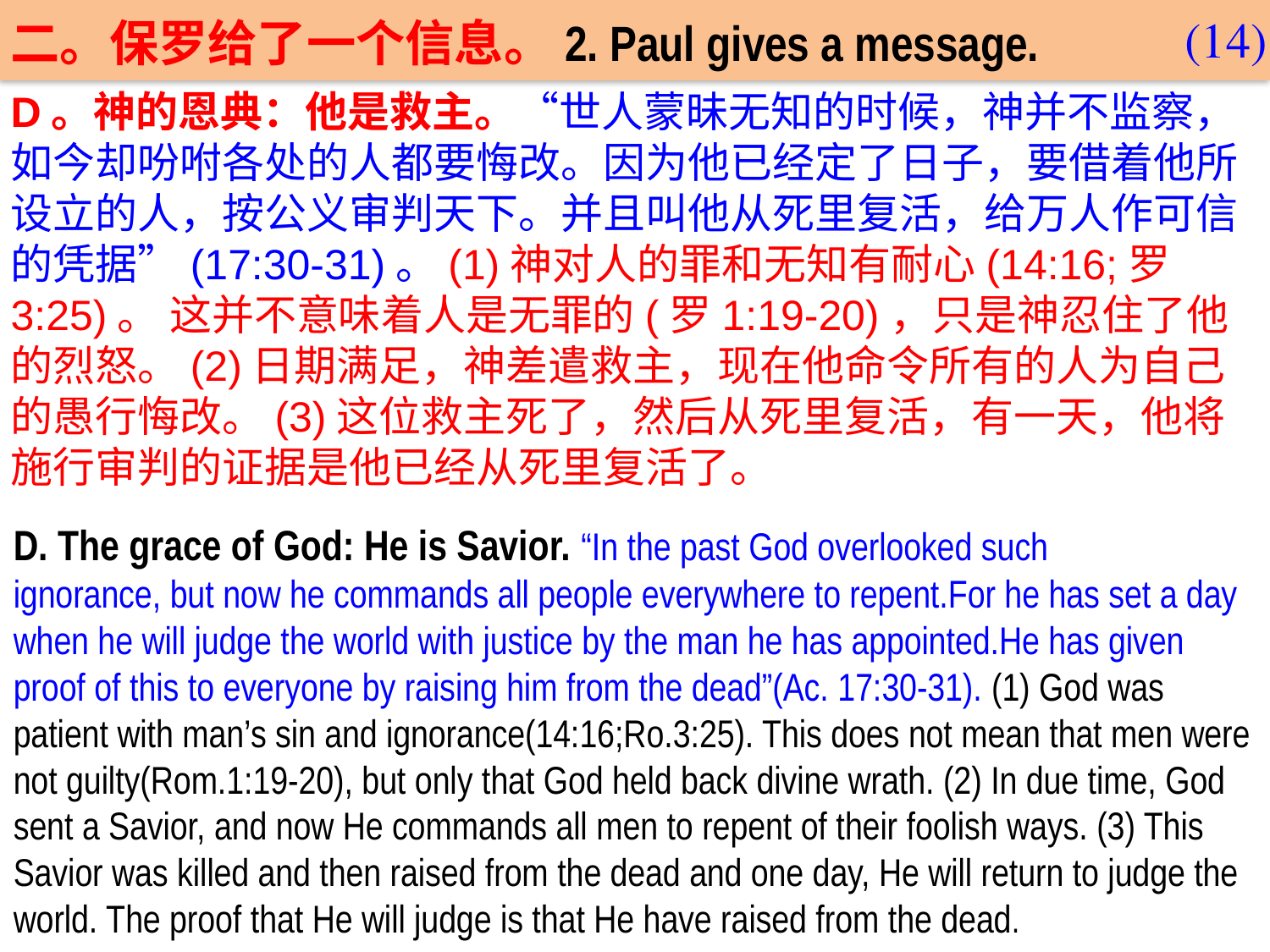

(14)
二。保罗给了一个信息。2. Paul gives a message.
D。神的恩典：他是救主。“世人蒙昧无知的时候，神并不监察，如今却吩咐各处的人都要悔改。因为他已经定了日子，要借着他所设立的人，按公义审判天下。并且叫他从死里复活，给万人作可信的凭据”(17:30-31)。(1)神对人的罪和无知有耐心(14:16;罗3:25)。 这并不意味着人是无罪的(罗1:19-20)，只是神忍住了他的烈怒。(2)日期满足，神差遣救主，现在他命令所有的人为自己的愚行悔改。(3)这位救主死了，然后从死里复活，有一天，他将施行审判的证据是他已经从死里复活了。
D. The grace of God: He is Savior. “In the past God overlooked such ignorance, but now he commands all people everywhere to repent.For he has set a day when he will judge the world with justice by the man he has appointed.He has given proof of this to everyone by raising him from the dead”(Ac. 17:30-31). (1) God was patient with man’s sin and ignorance(14:16;Ro.3:25). This does not mean that men were not guilty(Rom.1:19-20), but only that God held back divine wrath. (2) In due time, God sent a Savior, and now He commands all men to repent of their foolish ways. (3) This Savior was killed and then raised from the dead and one day, He will return to judge the world. The proof that He will judge is that He have raised from the dead.